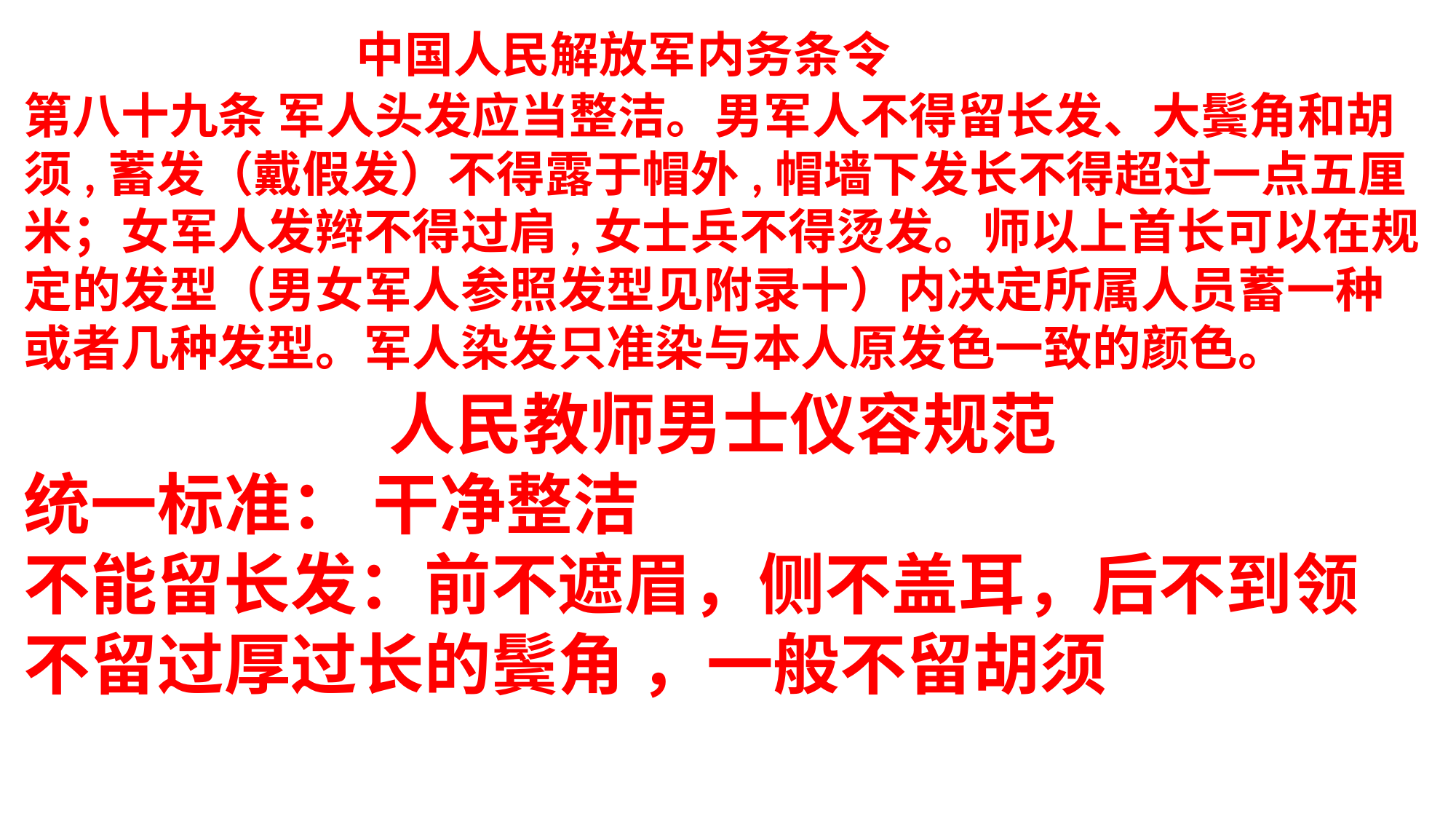

中国人民解放军内务条令
第八十九条 军人头发应当整洁。男军人不得留长发、大鬓角和胡须,蓄发（戴假发）不得露于帽外,帽墙下发长不得超过一点五厘米；女军人发辫不得过肩,女士兵不得烫发。师以上首长可以在规定的发型（男女军人参照发型见附录十）内决定所属人员蓄一种或者几种发型。军人染发只准染与本人原发色一致的颜色。

                                                          人民教师男士仪容规范
统一标准： 干净整洁
不能留长发：前不遮眉，侧不盖耳，后不到领
不留过厚过长的鬓角 ，一般不留胡须